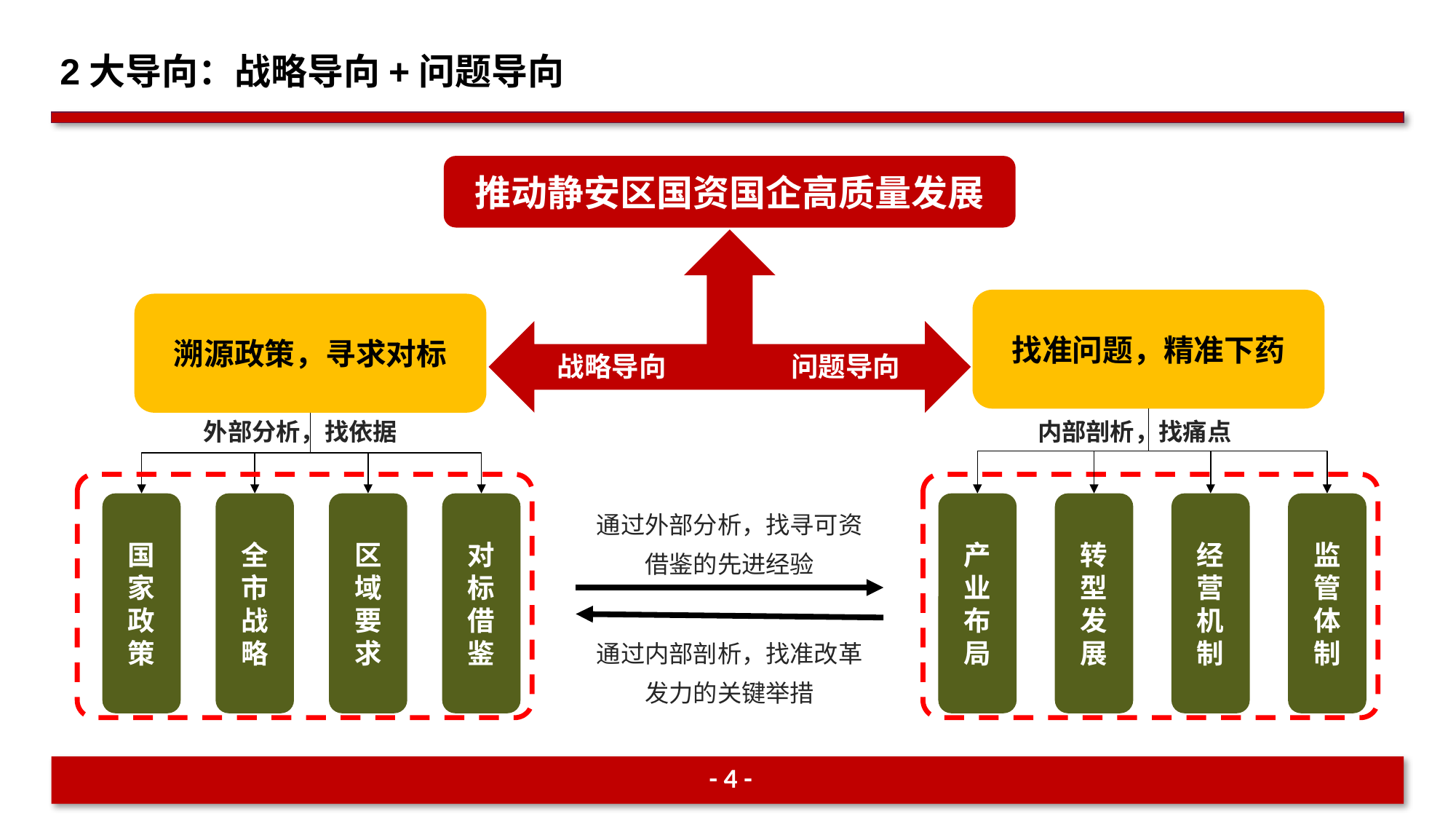

2大导向：战略导向+问题导向
推动静安区国资国企高质量发展

找准问题，精准下药
溯源政策，寻求对标
战略导向
问题导向
外部分析，找依据
内部剖析，找痛点

国
家
政
策
全
市
战
略
区
域
要
求
对
标
借
鉴
产
业
布
局
转
型
发
展
经
营
机
制
监
管
体
制
通过外部分析，找寻可资借鉴的先进经验
通过内部剖析，找准改革发力的关键举措